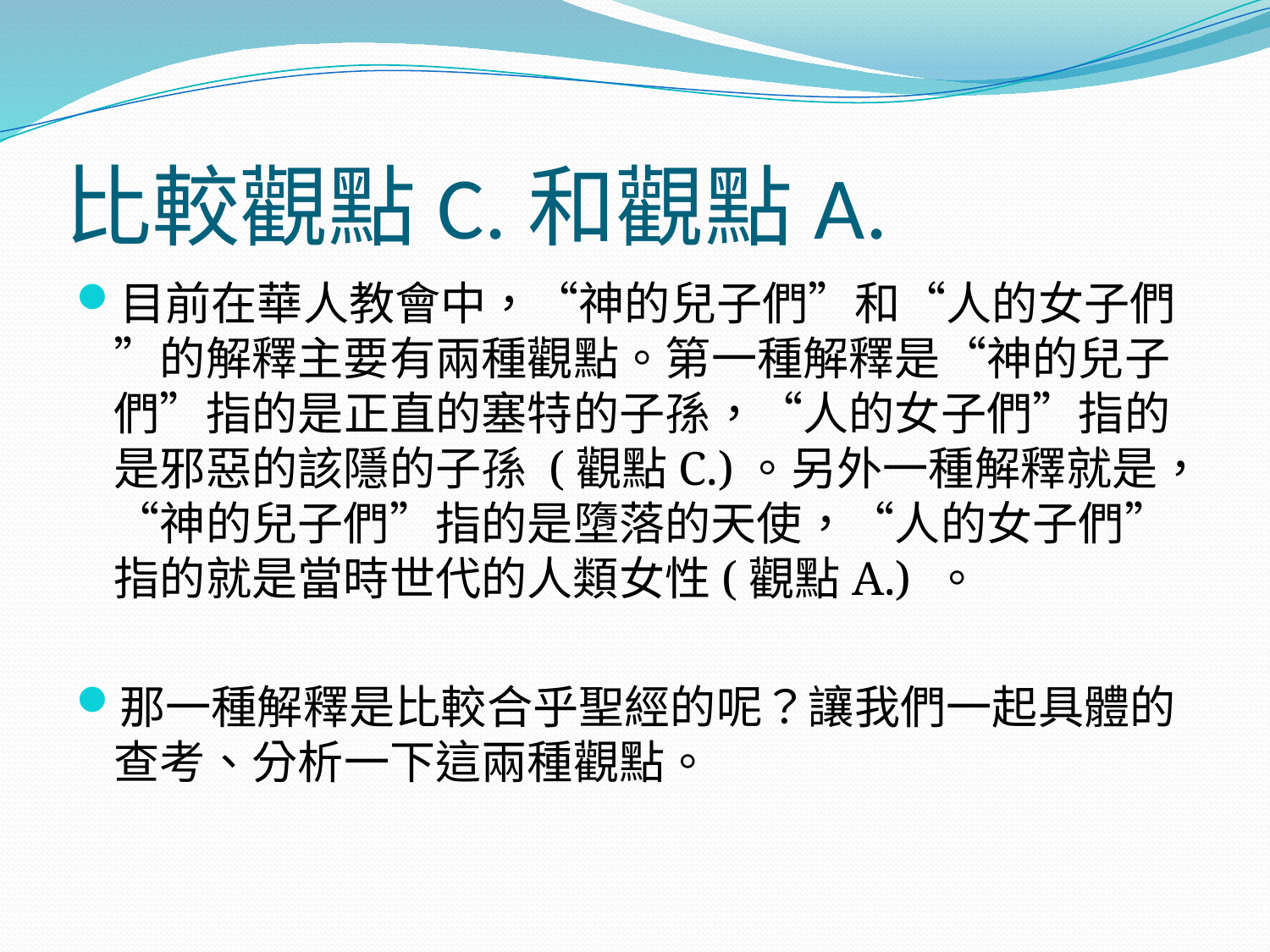

# 比較觀點C.和觀點A.
目前在華人教會中，“神的兒子們”和“人的女子們”的解釋主要有兩種觀點。第一種解釋是“神的兒子們”指的是正直的塞特的子孫，“人的女子們”指的是邪惡的該隱的子孫 (觀點C.)。另外一種解釋就是，“神的兒子們”指的是墮落的天使，“人的女子們”指的就是當時世代的人類女性(觀點A.) 。

那一種解釋是比較合乎聖經的呢？讓我們一起具體的查考、分析一下這兩種觀點。